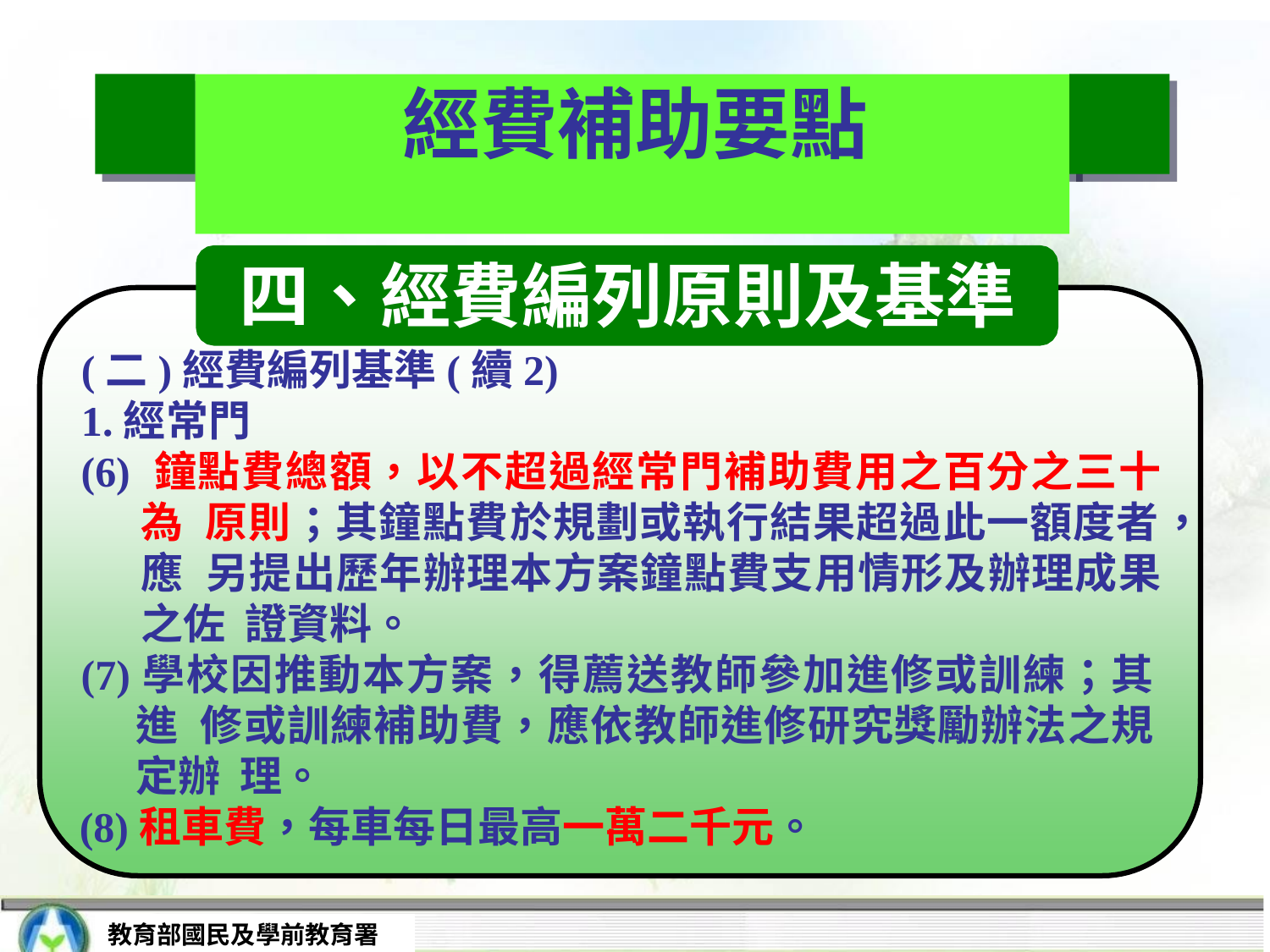

# 經費補助要點

四、經費編列原則及基準

(二)經費編列基準(續2)
1.經常門
(6) 鐘點費總額，以不超過經常門補助費用之百分之三十為  原則；其鐘點費於規劃或執行結果超過此一額度者，應  另提出歷年辦理本方案鐘點費支用情形及辦理成果之佐  證資料。
(7)學校因推動本方案，得薦送教師參加進修或訓練；其進  修或訓練補助費，應依教師進修研究獎勵辦法之規定辦  理。
(8)租車費，每車每日最高一萬二千元。
教育部國民及學前教育署